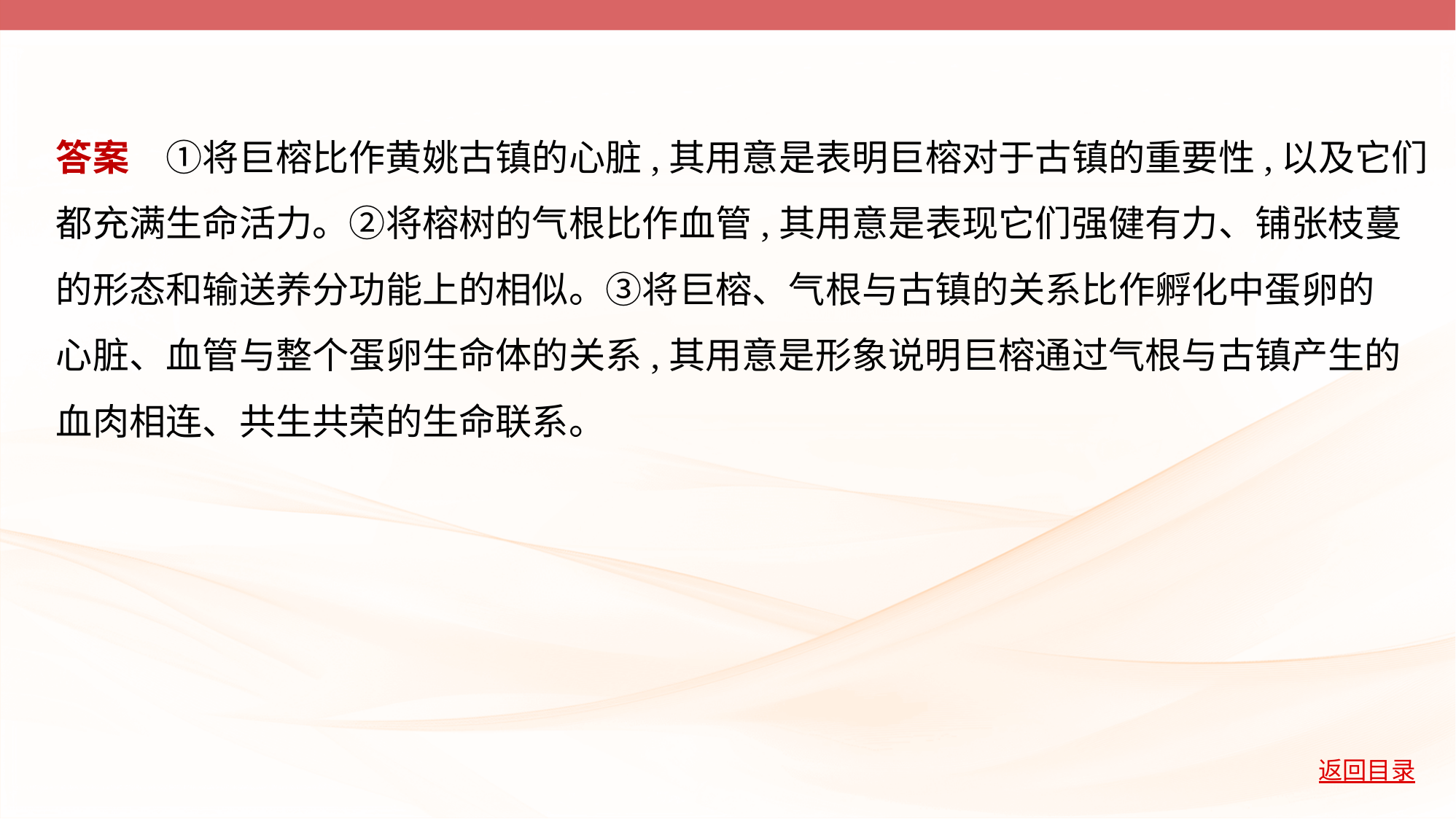

答案　①将巨榕比作黄姚古镇的心脏,其用意是表明巨榕对于古镇的重要性,以及它们
都充满生命活力。②将榕树的气根比作血管,其用意是表现它们强健有力、铺张枝蔓
的形态和输送养分功能上的相似。③将巨榕、气根与古镇的关系比作孵化中蛋卵的
心脏、血管与整个蛋卵生命体的关系,其用意是形象说明巨榕通过气根与古镇产生的
血肉相连、共生共荣的生命联系。